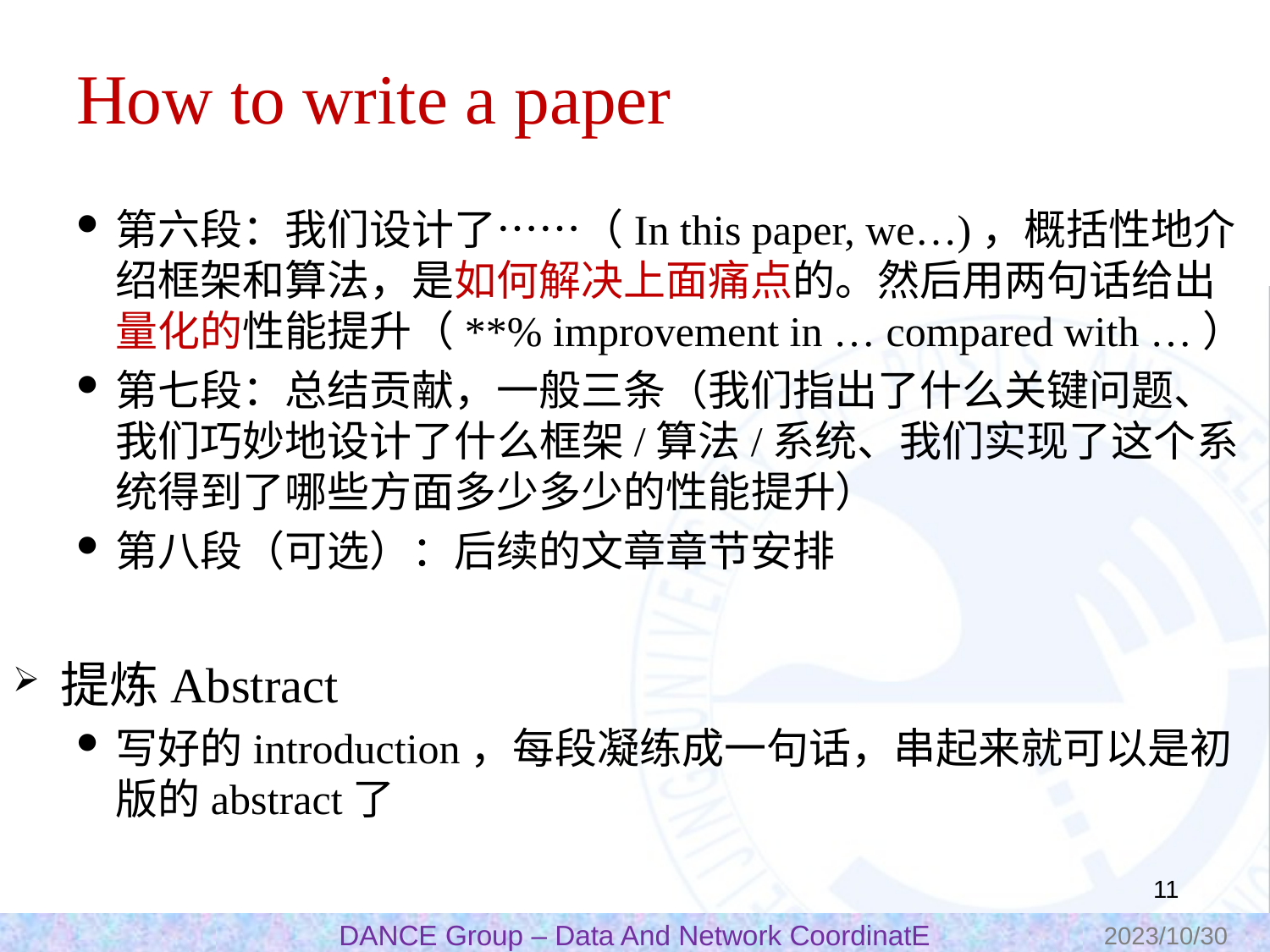

# How to write a paper
第六段：我们设计了……（In this paper, we…)，概括性地介绍框架和算法，是如何解决上面痛点的。然后用两句话给出量化的性能提升（**% improvement in … compared with …）
第七段：总结贡献，一般三条（我们指出了什么关键问题、我们巧妙地设计了什么框架/算法/系统、我们实现了这个系统得到了哪些方面多少多少的性能提升）
第八段（可选）：后续的文章章节安排

提炼Abstract
写好的introduction，每段凝练成一句话，串起来就可以是初版的abstract了
11
2023/10/30